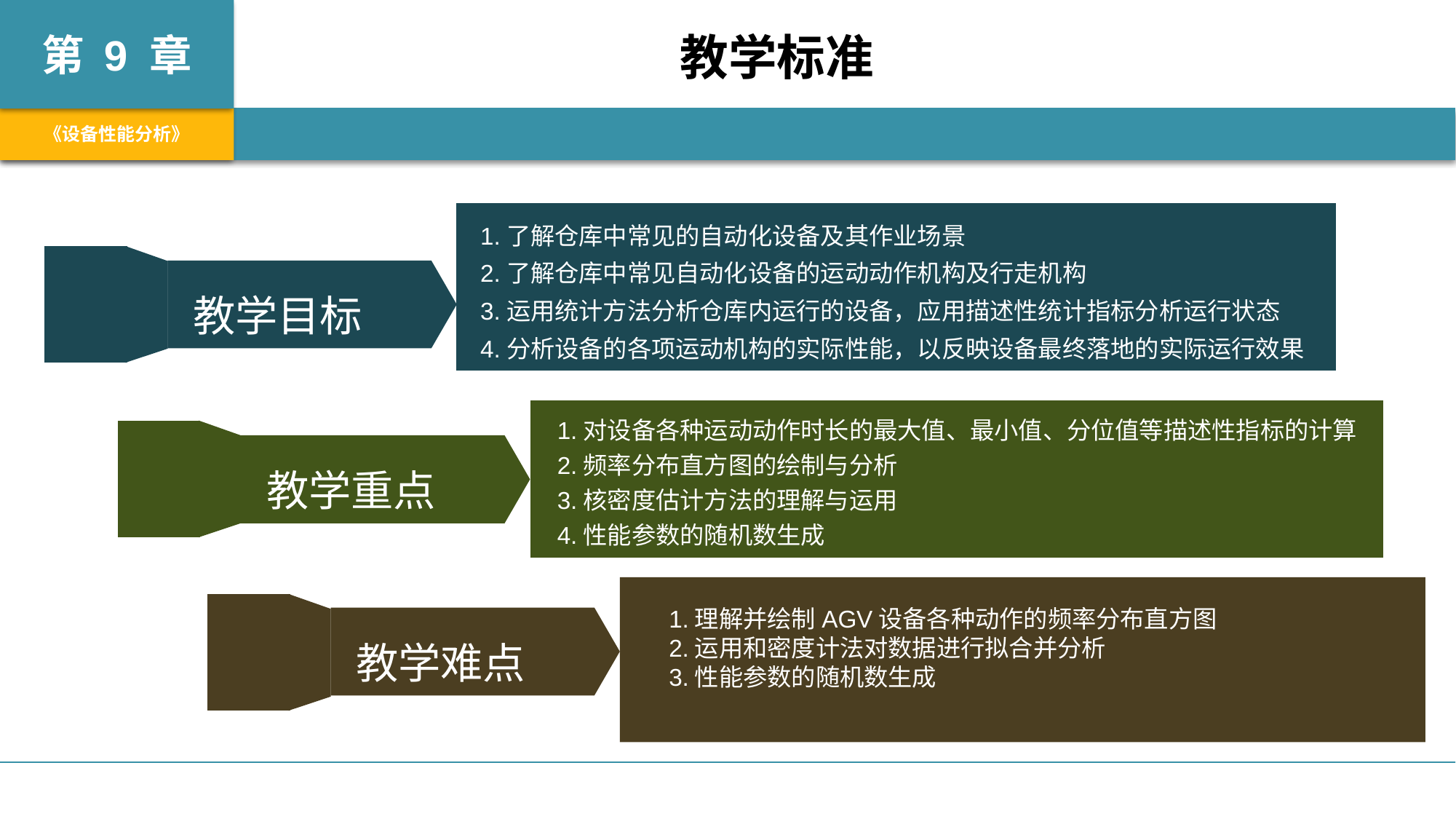

教学标准

1.了解仓库中常见的自动化设备及其作业场景
2.了解仓库中常见自动化设备的运动动作机构及行走机构
3.运用统计方法分析仓库内运行的设备，应用描述性统计指标分析运行状态
4.分析设备的各项运动机构的实际性能，以反映设备最终落地的实际运行效果

教学目标

1.对设备各种运动动作时长的最大值、最小值、分位值等描述性指标的计算
2.频率分布直方图的绘制与分析
3.核密度估计方法的理解与运用
4.性能参数的随机数生成

教学重点

1.理解并绘制AGV设备各种动作的频率分布直方图
2.运用和密度计法对数据进行拟合并分析
3.性能参数的随机数生成

教学难点